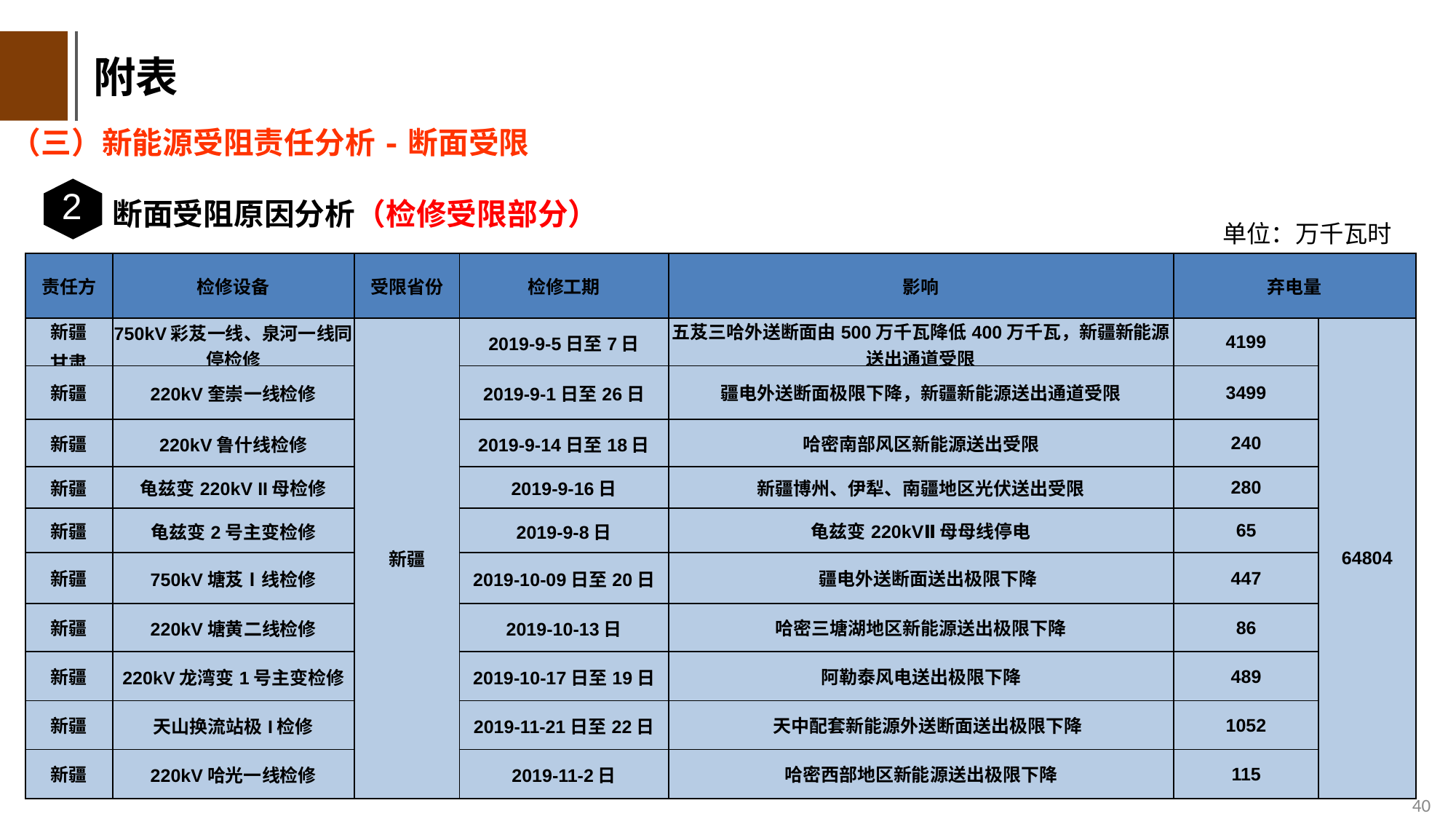

附表
（三）新能源受阻责任分析-断面受限
2

断面受阻原因分析（检修受限部分）
单位：万千瓦时
| 责任方 | 检修设备 | 受限省份 | 检修工期 | 影响 | 弃电量 |  |
| --- | --- | --- | --- | --- | --- | --- |
| 新疆 甘肃 | 750kV彩芨一线、泉河一线同停检修 | 新疆 | 2019-9-5日至7日 | 五芨三哈外送断面由500万千瓦降低400万千瓦，新疆新能源送出通道受限 | 4199 | 64804 |
| 新疆 | 220kV奎崇一线检修 |  | 2019-9-1日至26日 | 疆电外送断面极限下降，新疆新能源送出通道受限 | 3499 |  |
| 新疆 | 220kV鲁什线检修 |  | 2019-9-14日至18日 | 哈密南部风区新能源送出受限 | 240 |  |
| 新疆 | 龟兹变220kV II母检修 |  | 2019-9-16日 | 新疆博州、伊犁、南疆地区光伏送出受限 | 280 |  |
| 新疆 | 龟兹变2号主变检修 |  | 2019-9-8日 | 龟兹变220kVⅡ母母线停电 | 65 |  |
| 新疆 | 750kV塘芨Ⅰ线检修 |  | 2019-10-09日至20日 | 疆电外送断面送出极限下降 | 447 |  |
| 新疆 | 220kV塘黄二线检修 |  | 2019-10-13日 | 哈密三塘湖地区新能源送出极限下降 | 86 |  |
| 新疆 | 220kV龙湾变1号主变检修 |  | 2019-10-17日至19日 | 阿勒泰风电送出极限下降 | 489 |  |
| 新疆 | 天山换流站极I检修 |  | 2019-11-21日至22日 | 天中配套新能源外送断面送出极限下降 | 1052 |  |
| 新疆 | 220kV哈光一线检修 |  | 2019-11-2日 | 哈密西部地区新能源送出极限下降 | 115 |  |
40